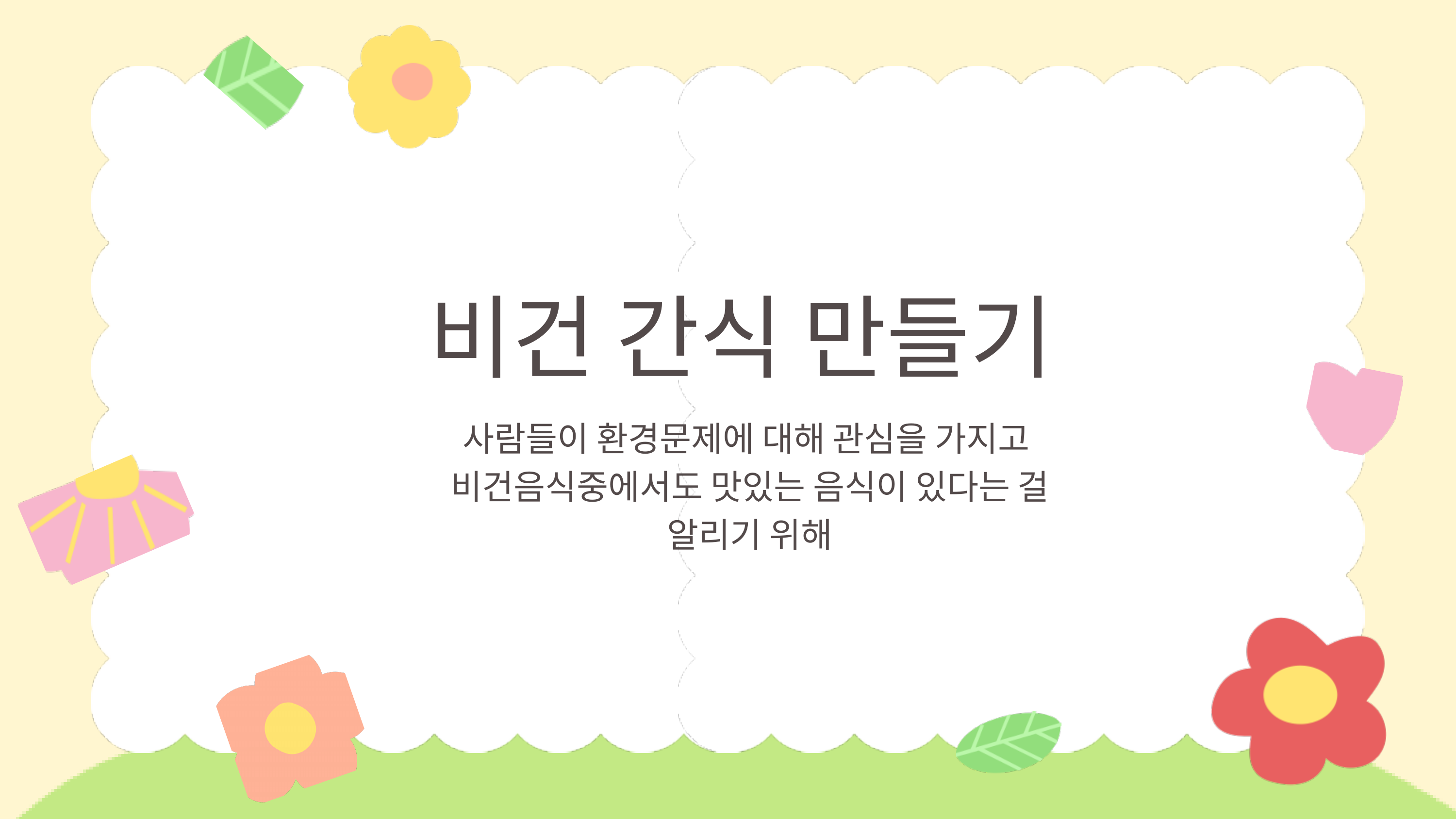

비건 간식 만들기

사람들이 환경문제에 대해 관심을 가지고
비건음식중에서도 맛있는 음식이 있다는 걸 알리기 위해